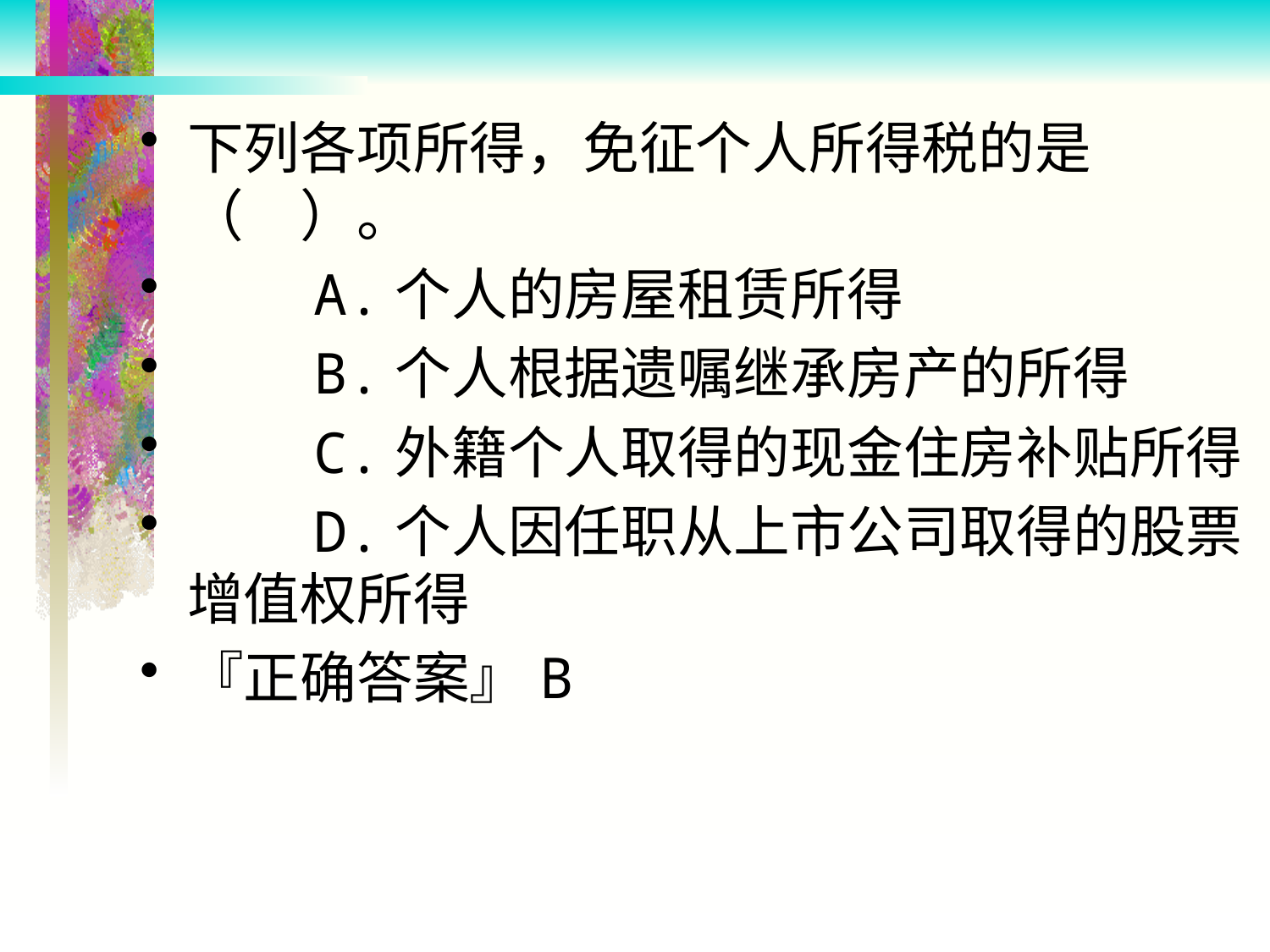

下列各项所得，免征个人所得税的是（　）。
　　A.个人的房屋租赁所得
　　B.个人根据遗嘱继承房产的所得
　　C.外籍个人取得的现金住房补贴所得
　　D.个人因任职从上市公司取得的股票增值权所得
『正确答案』B